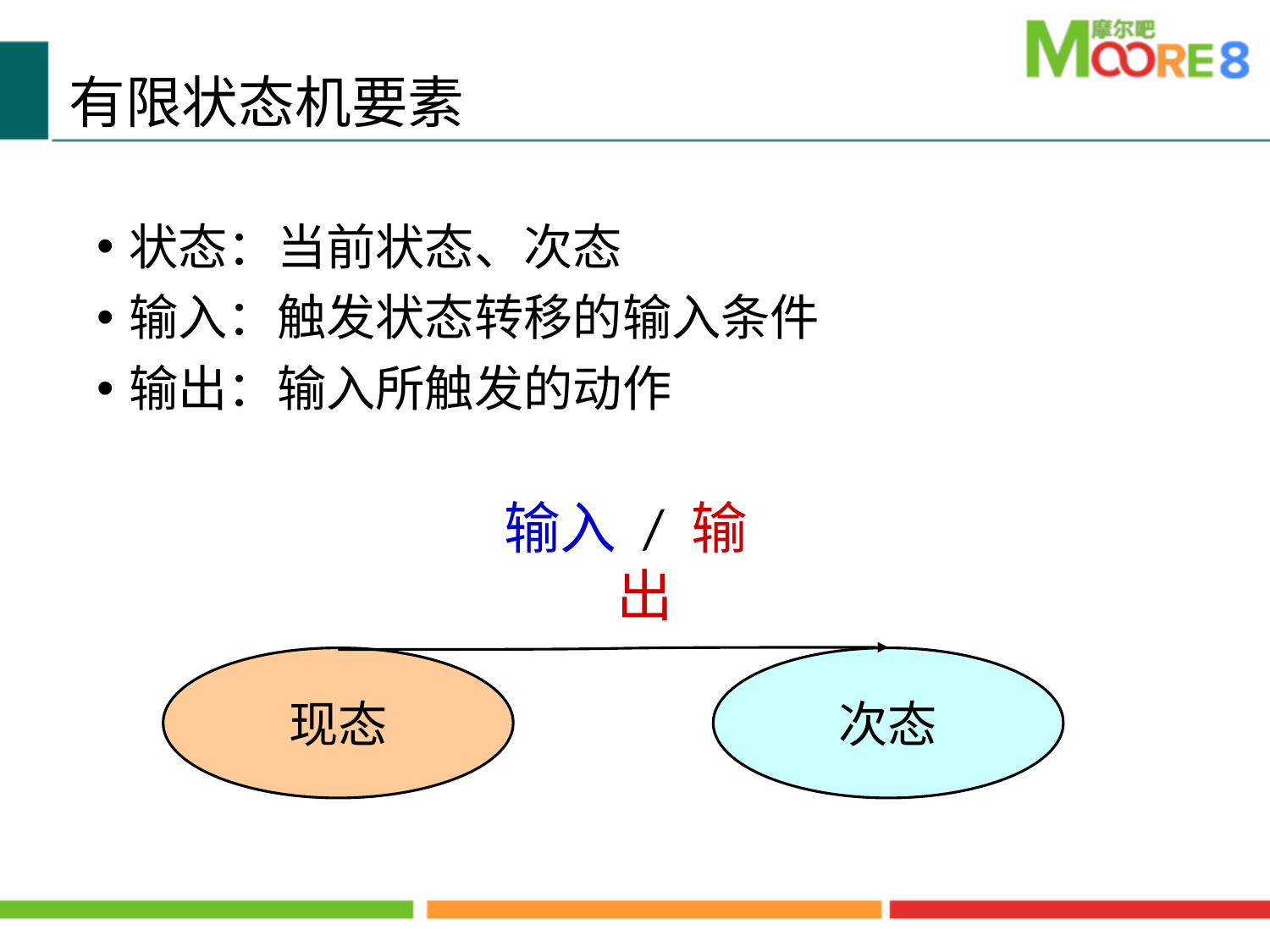

有限状态机要素
状态：当前状态、次态
输入：触发状态转移的输入条件
输出：输入所触发的动作
输入 / 输出
现态
次态